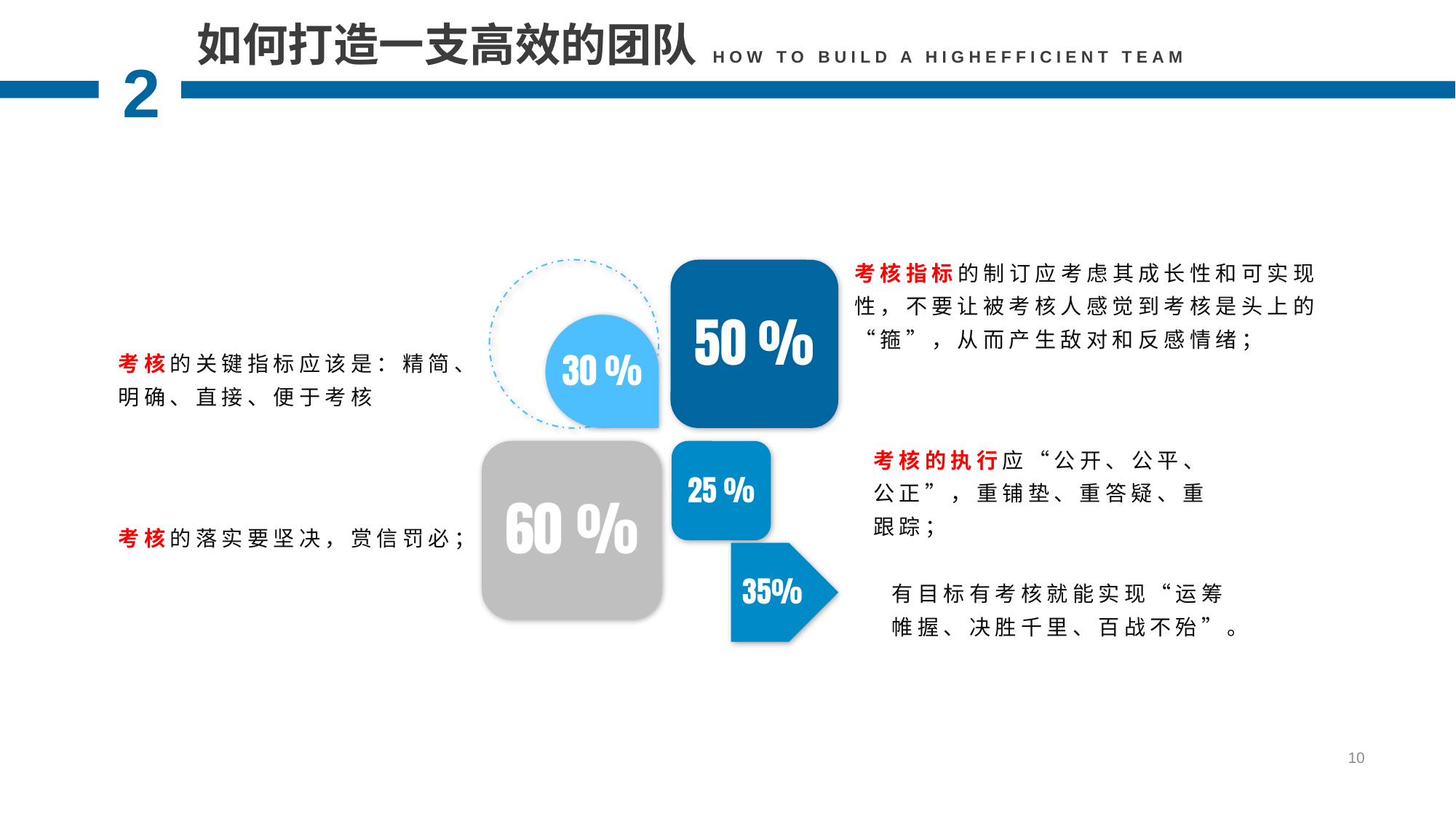

如何打造一支高效的团队
HOW TO BUILD A HIGHEFFICIENT TEAM
2

考核指标的制订应考虑其成长性和可实现性，不要让被考核人感觉到考核是头上的“箍”，从而产生敌对和反感情绪；

50 %
30 %
考核的关键指标应该是：精简、明确、直接、便于考核
考核的执行应“公开、公平、公正”，重铺垫、重答疑、重跟踪；
60 %
25 %
考核的落实要坚决，赏信罚必；
35%
有目标有考核就能实现“运筹帷握、决胜千里、百战不殆”。
10